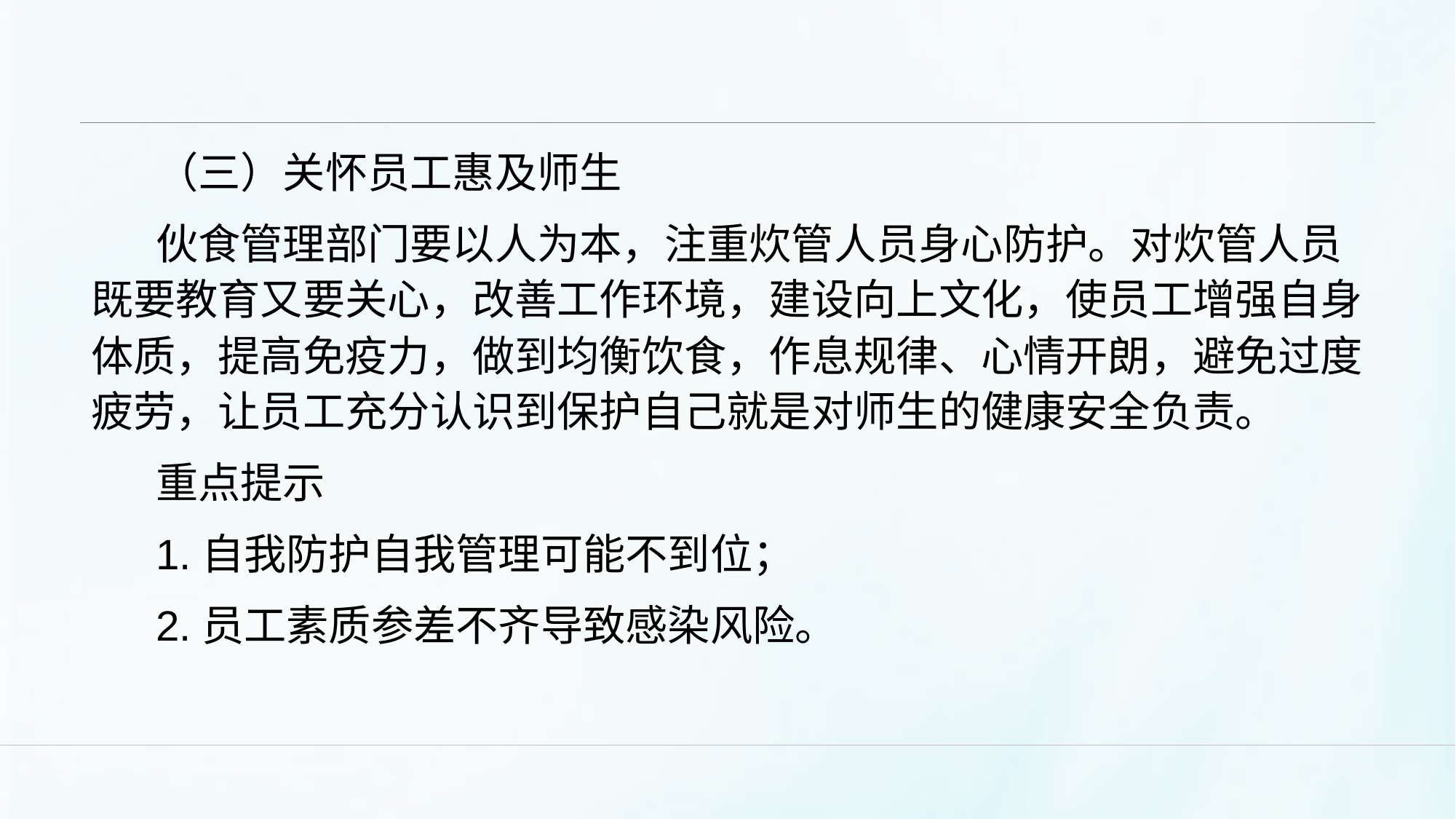

#
（三）关怀员工惠及师生
伙食管理部门要以人为本，注重炊管人员身心防护。对炊管人员既要教育又要关心，改善工作环境，建设向上文化，使员工增强自身体质，提高免疫力，做到均衡饮食，作息规律、心情开朗，避免过度疲劳，让员工充分认识到保护自己就是对师生的健康安全负责。
重点提示
1.自我防护自我管理可能不到位；
2.员工素质参差不齐导致感染风险。